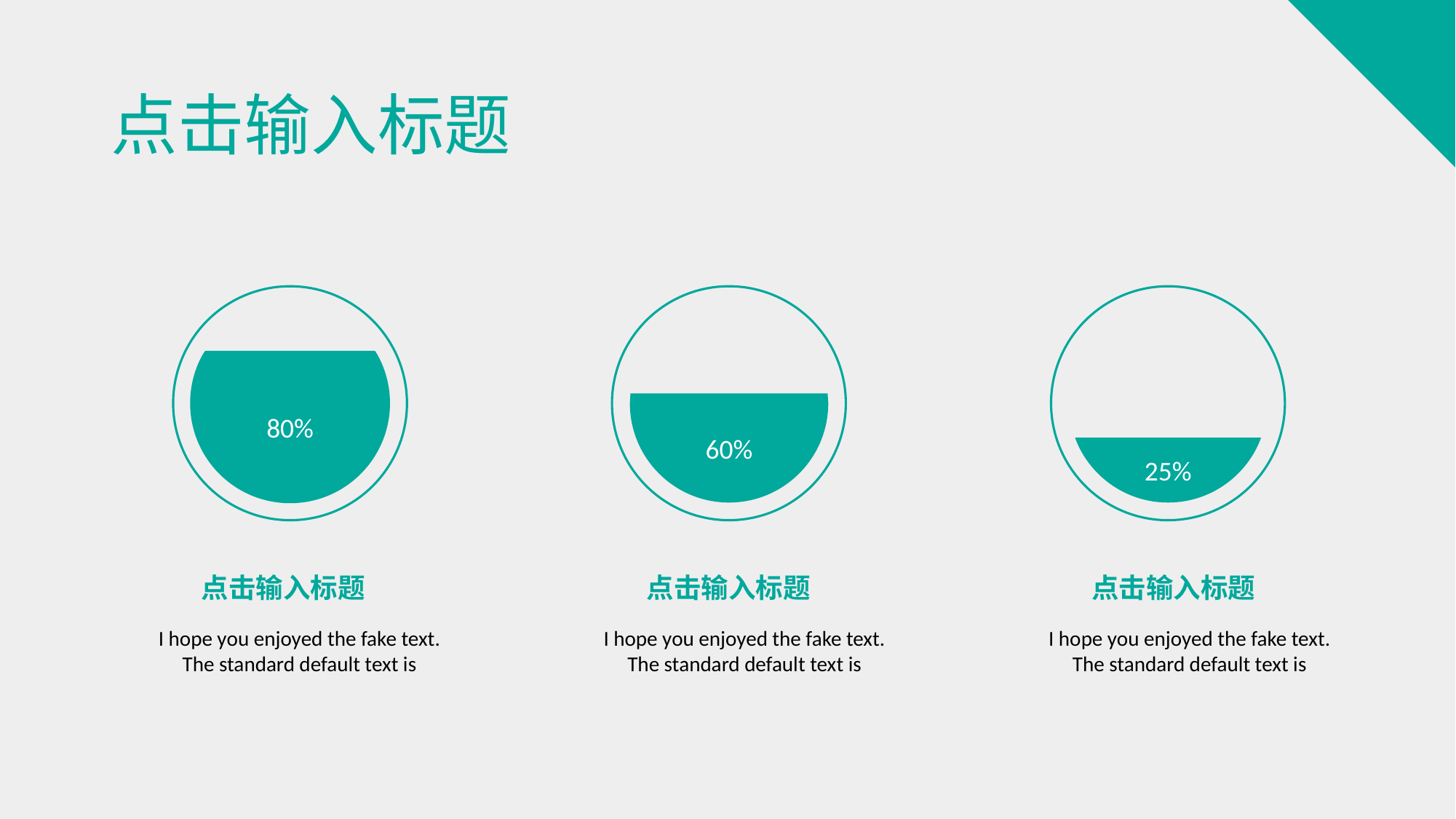

点击输入标题

80%

60%
25%
点击输入标题
点击输入标题
点击输入标题
I hope you enjoyed the fake text. The standard default text is
I hope you enjoyed the fake text. The standard default text is
I hope you enjoyed the fake text. The standard default text is